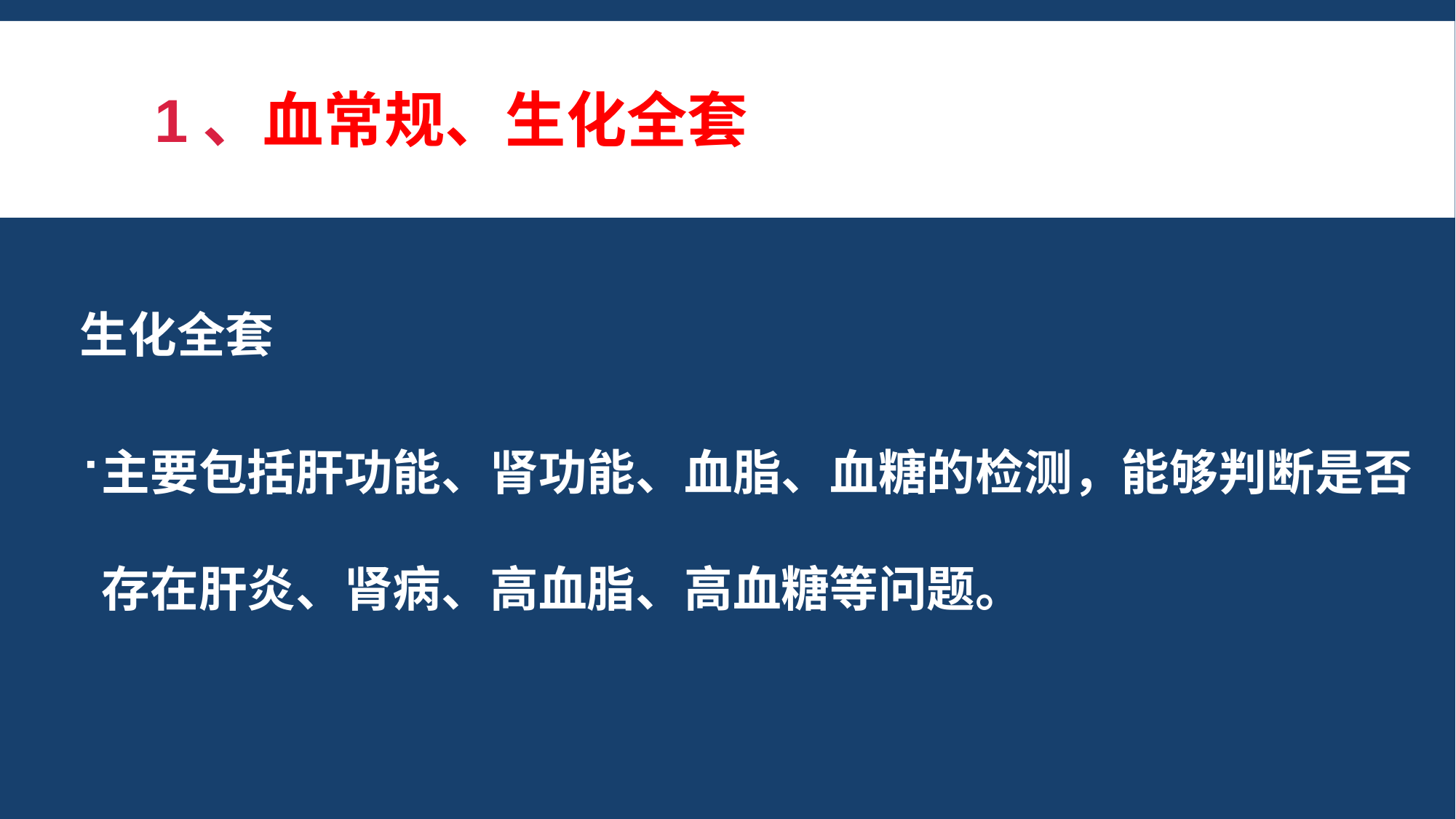

# 1、血常规、生化全套
生化全套
主要包括肝功能、肾功能、血脂、血糖的检测，能够判断是否存在肝炎、肾病、高血脂、高血糖等问题。